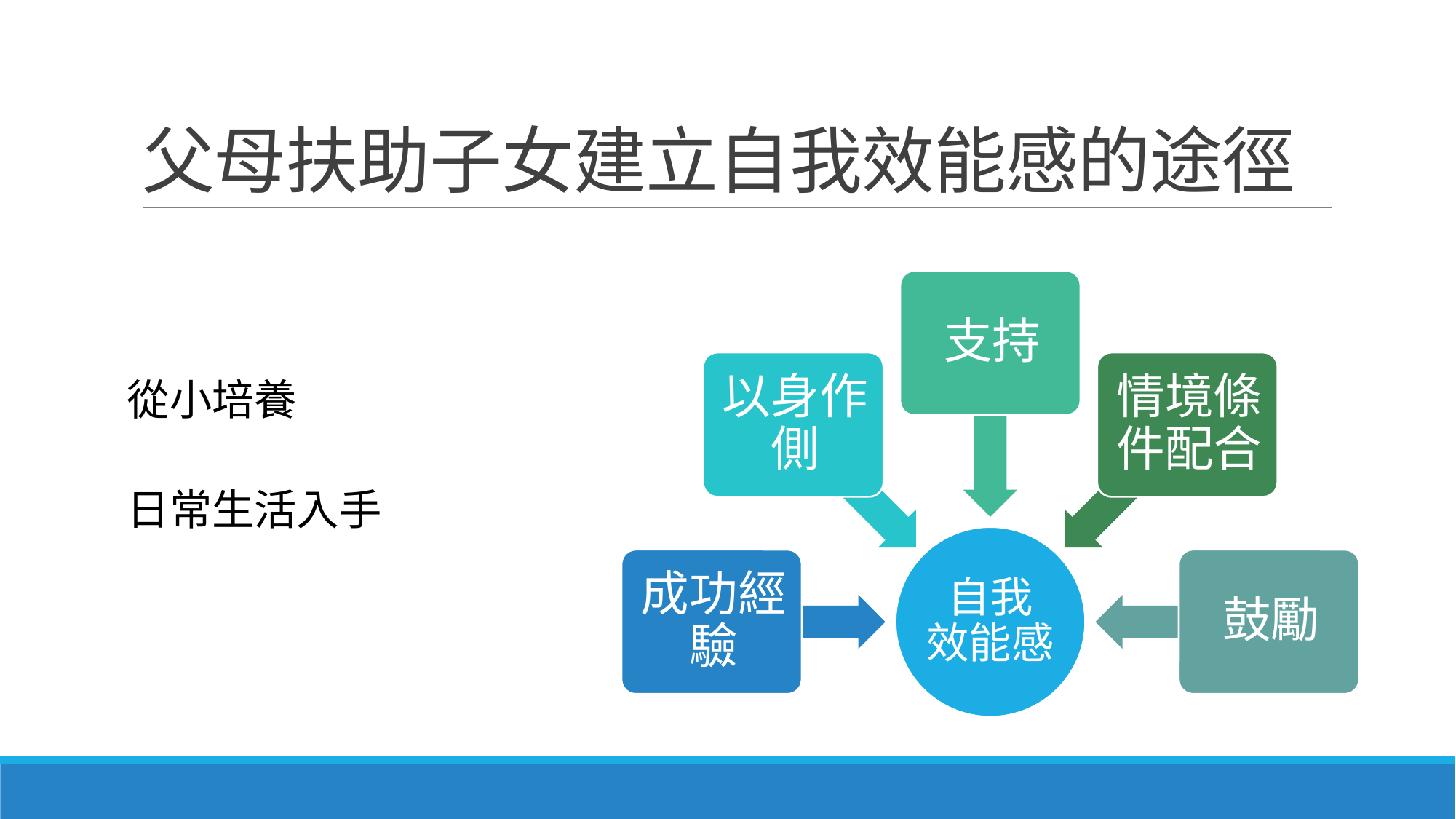

# 父母扶助子女建立自我效能感的途徑
自我
效能感
成功經驗
以身作側
支持
情境條件配合
鼓勵
從小培養

日常生活入手